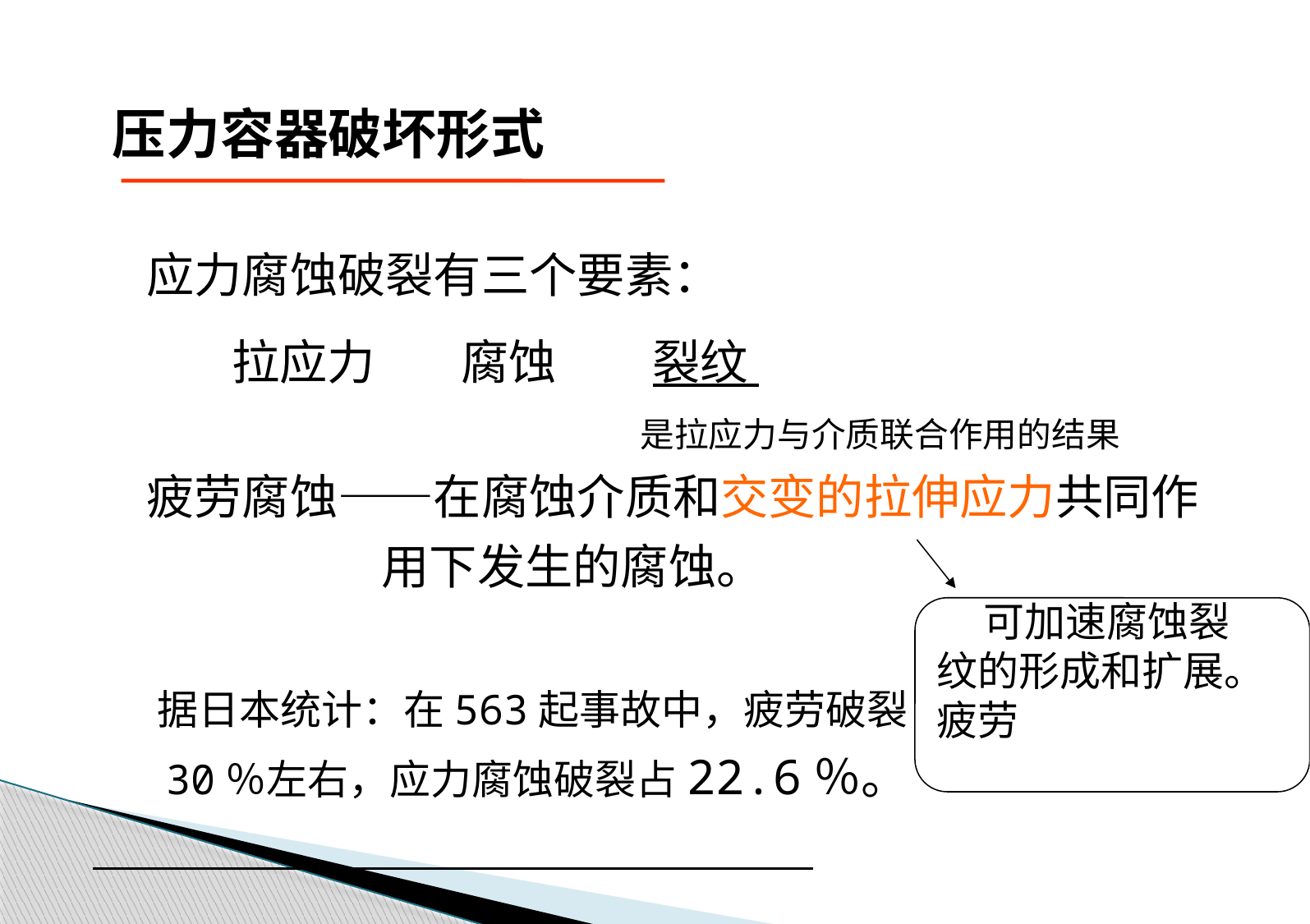

# 压力容器破坏形式

    应力腐蚀破裂有三个要素：
            拉应力        腐蚀         裂纹
                                                                       是拉应力与介质联合作用的结果
    疲劳腐蚀——在腐蚀介质和交变的拉伸应力共同作
                          用下发生的腐蚀。

     据日本统计：在563起事故中，疲劳破裂
   30％左右，应力腐蚀破裂占22.6％。

    可加速腐蚀裂
纹的形成和扩展。
疲劳